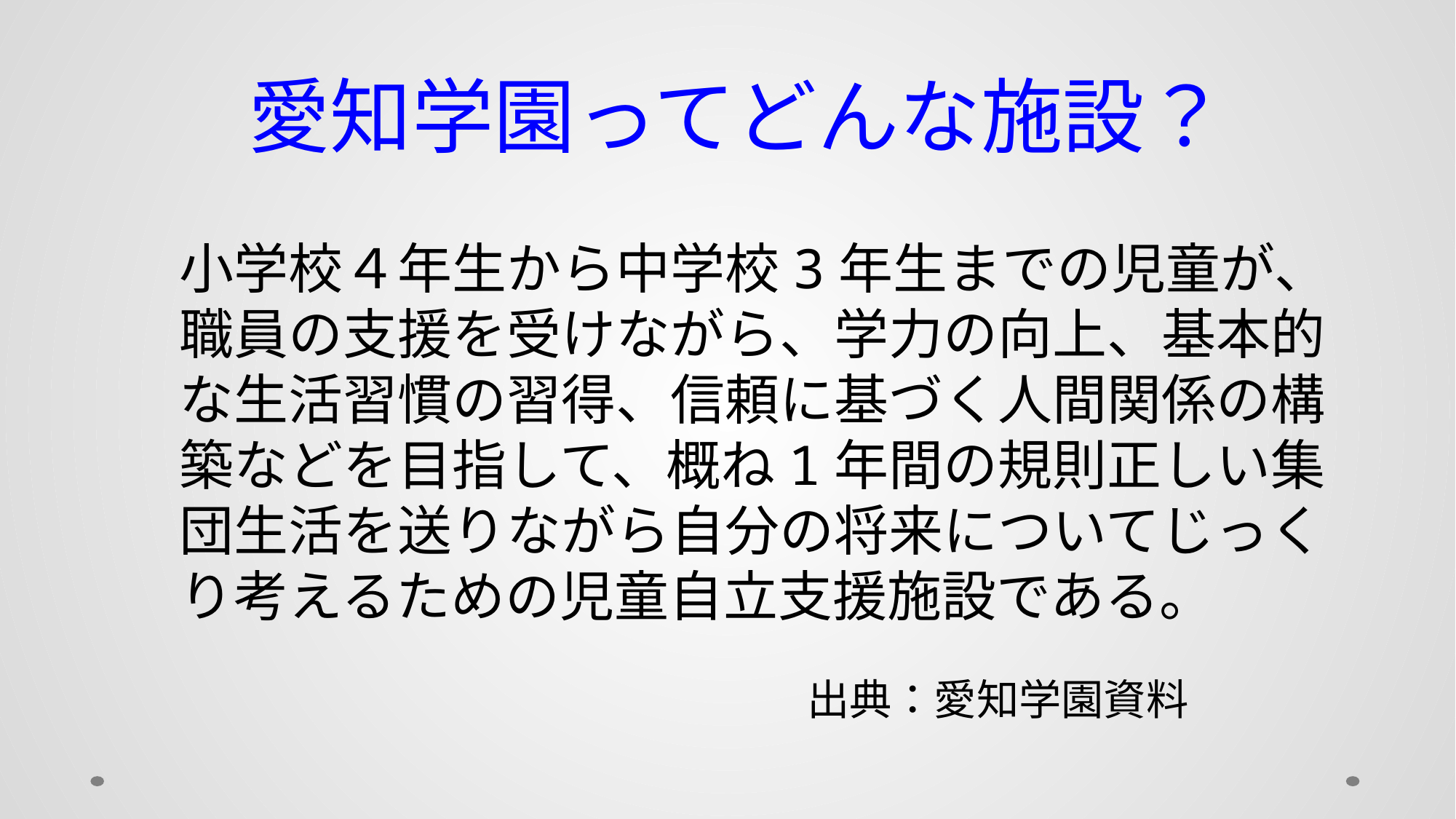

愛知学園ってどんな施設？
小学校４年生から中学校3年生までの児童が、職員の支援を受けながら、学力の向上、基本的な生活習慣の習得、信頼に基づく人間関係の構築などを目指して、概ね1年間の規則正しい集団生活を送りながら自分の将来についてじっくり考えるための児童自立支援施設である。
出典：愛知学園資料